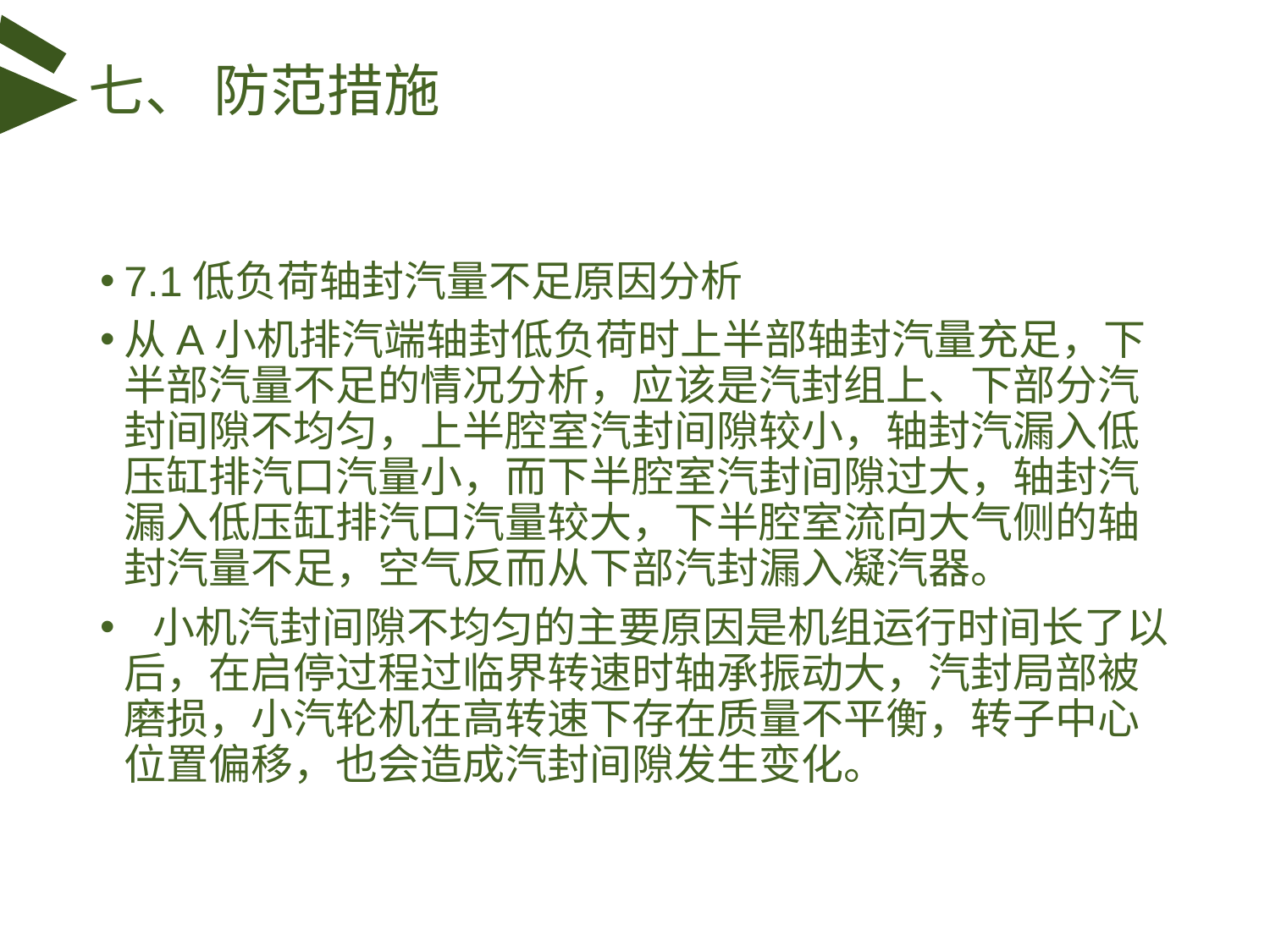

# 七、 防范措施
7.1低负荷轴封汽量不足原因分析
从A小机排汽端轴封低负荷时上半部轴封汽量充足，下半部汽量不足的情况分析，应该是汽封组上、下部分汽封间隙不均匀，上半腔室汽封间隙较小，轴封汽漏入低压缸排汽口汽量小，而下半腔室汽封间隙过大，轴封汽漏入低压缸排汽口汽量较大，下半腔室流向大气侧的轴封汽量不足，空气反而从下部汽封漏入凝汽器。
  小机汽封间隙不均匀的主要原因是机组运行时间长了以后，在启停过程过临界转速时轴承振动大，汽封局部被磨损，小汽轮机在高转速下存在质量不平衡，转子中心位置偏移，也会造成汽封间隙发生变化。